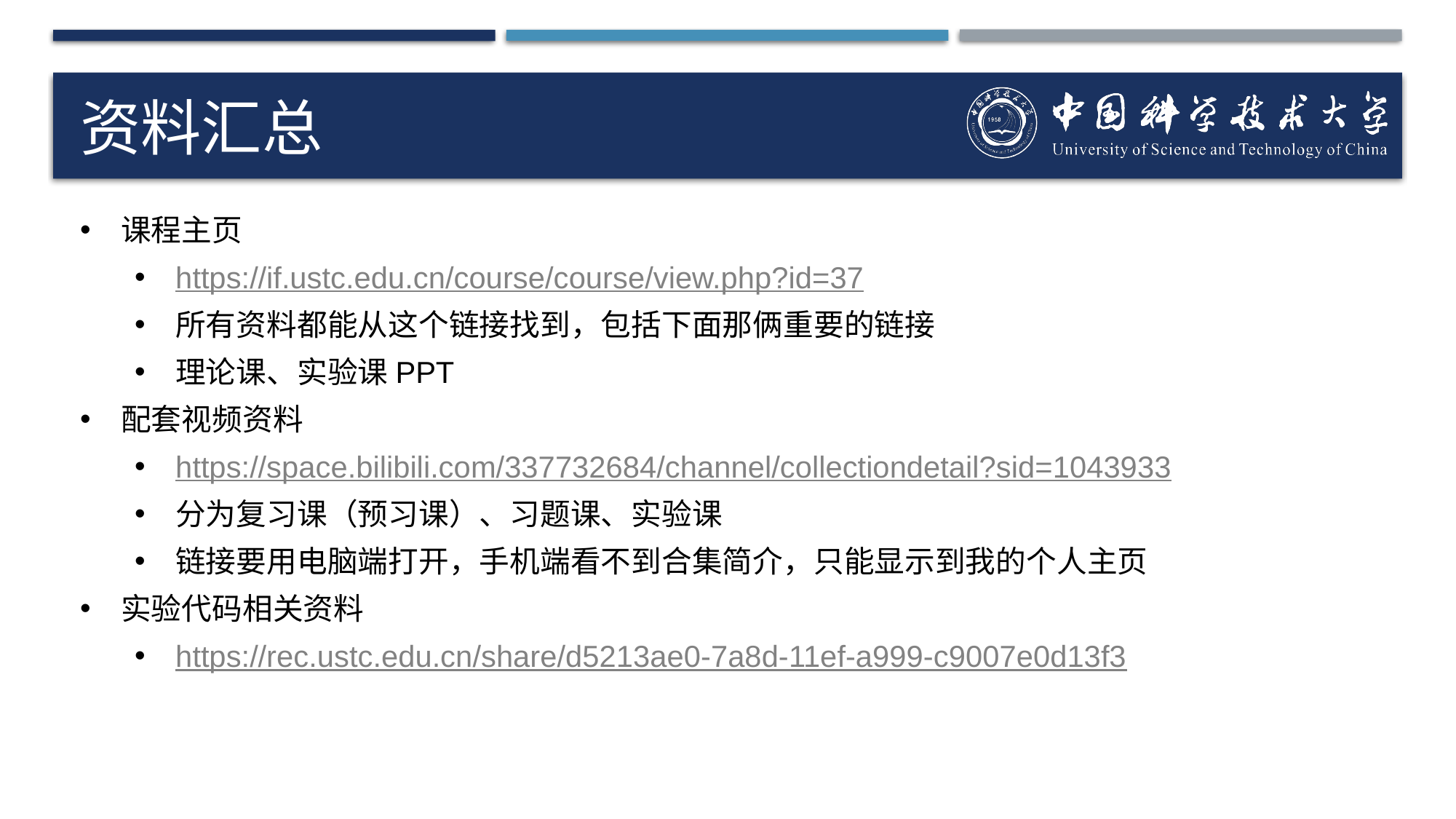

# 资料汇总
课程主页
https://if.ustc.edu.cn/course/course/view.php?id=37
所有资料都能从这个链接找到，包括下面那俩重要的链接
理论课、实验课PPT
配套视频资料
https://space.bilibili.com/337732684/channel/collectiondetail?sid=1043933
分为复习课（预习课）、习题课、实验课
链接要用电脑端打开，手机端看不到合集简介，只能显示到我的个人主页
实验代码相关资料
https://rec.ustc.edu.cn/share/d5213ae0-7a8d-11ef-a999-c9007e0d13f3